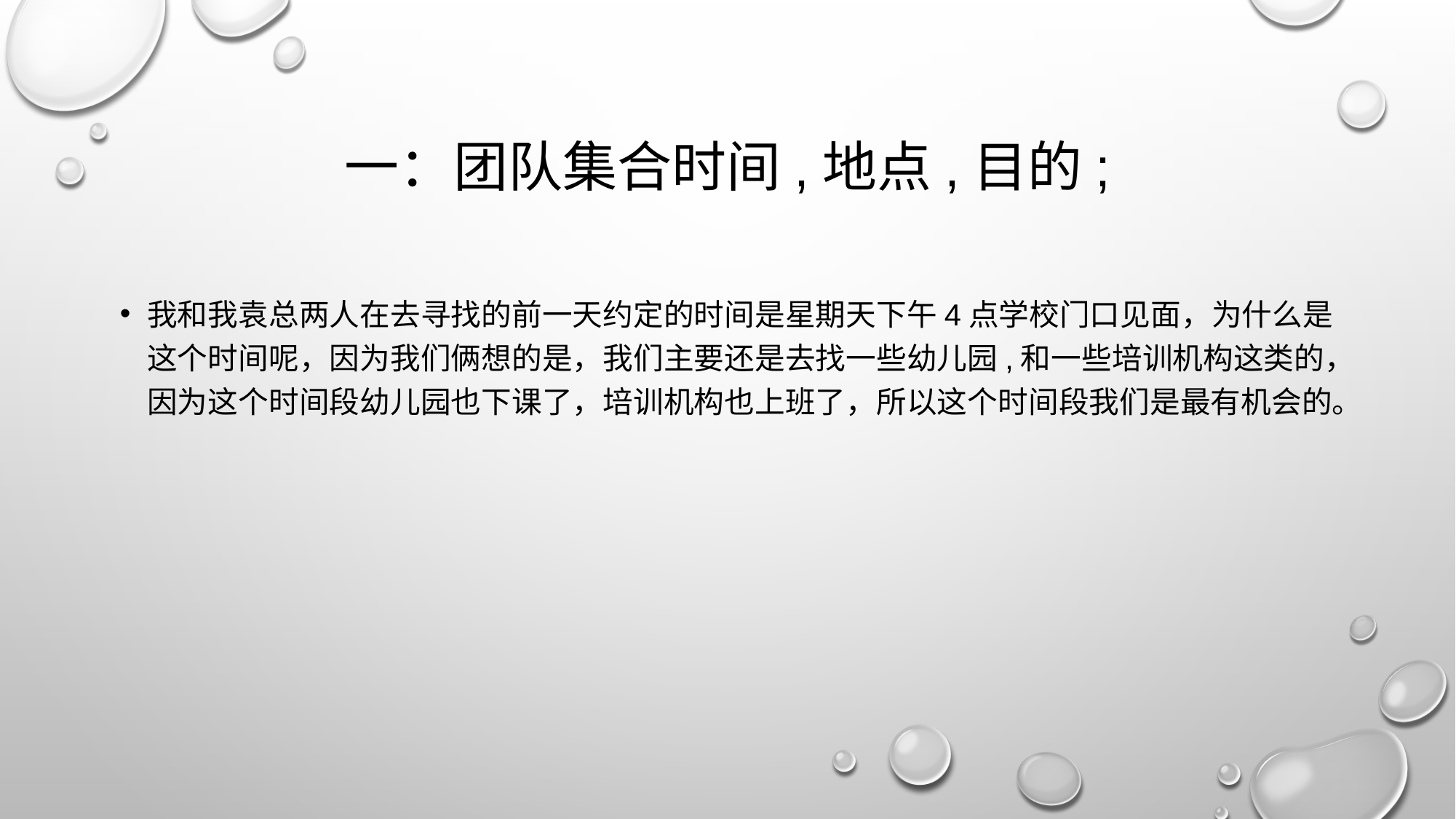

# 一：团队集合时间,地点,目的;
我和我袁总两人在去寻找的前一天约定的时间是星期天下午4点学校门口见面，为什么是这个时间呢，因为我们俩想的是，我们主要还是去找一些幼儿园,和一些培训机构这类的，因为这个时间段幼儿园也下课了，培训机构也上班了，所以这个时间段我们是最有机会的。